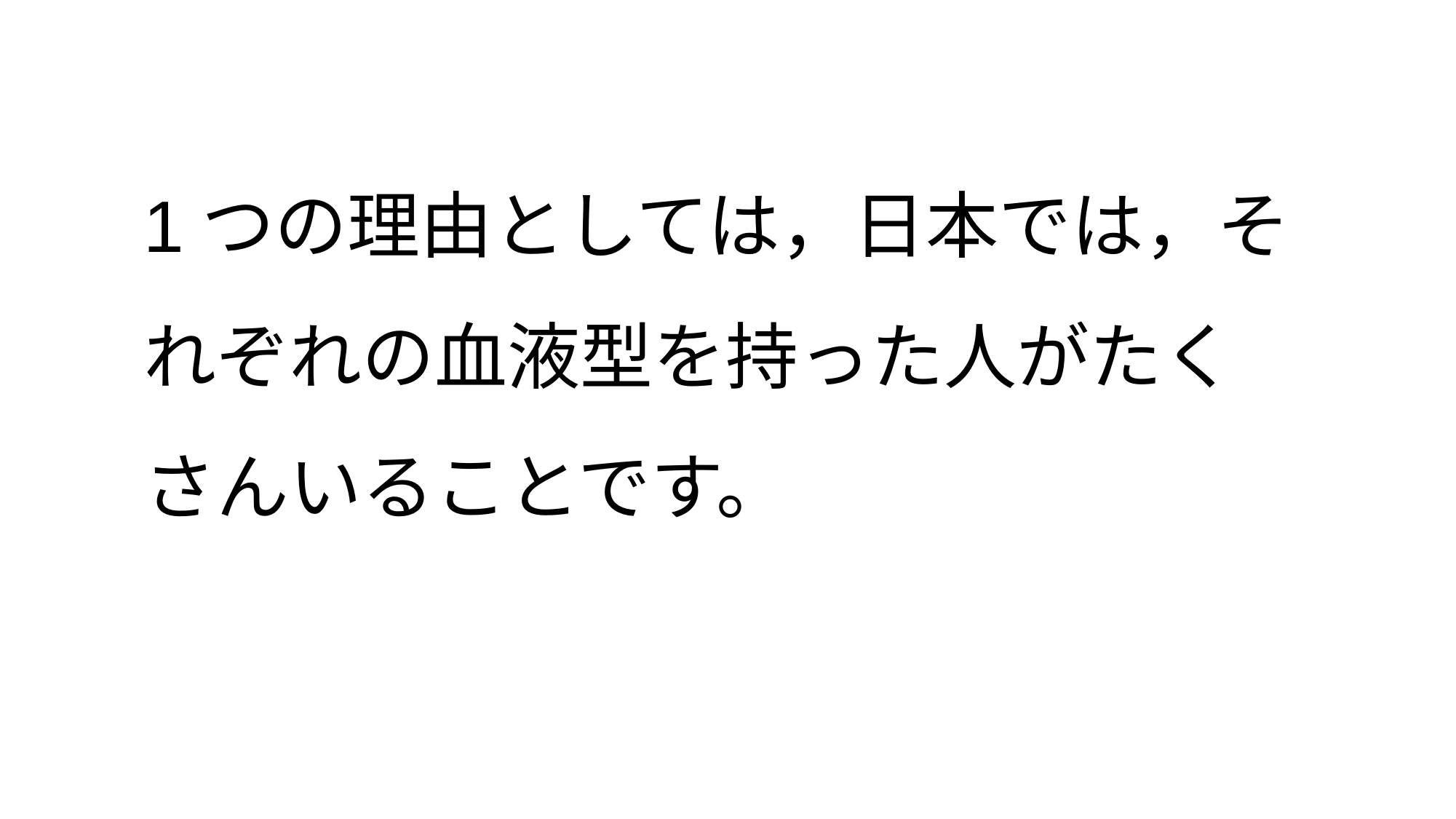

1つの理由としては，日本では，それぞれの血液型を持った人がたくさんいることです。